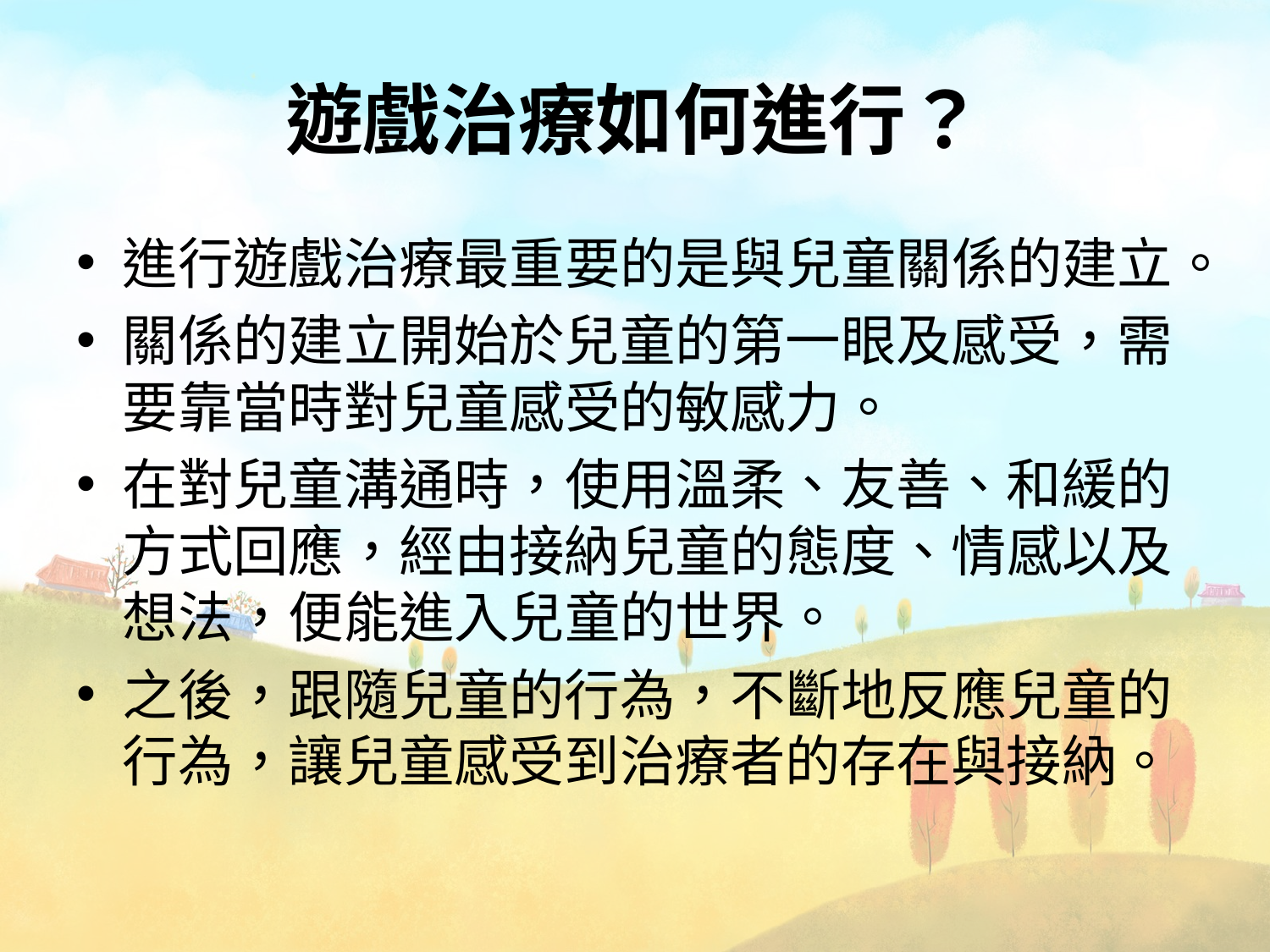

# 遊戲治療如何進行？
進行遊戲治療最重要的是與兒童關係的建立。
關係的建立開始於兒童的第一眼及感受，需要靠當時對兒童感受的敏感力。
在對兒童溝通時，使用溫柔、友善、和緩的方式回應，經由接納兒童的態度、情感以及想法，便能進入兒童的世界。
之後，跟隨兒童的行為，不斷地反應兒童的行為，讓兒童感受到治療者的存在與接納。